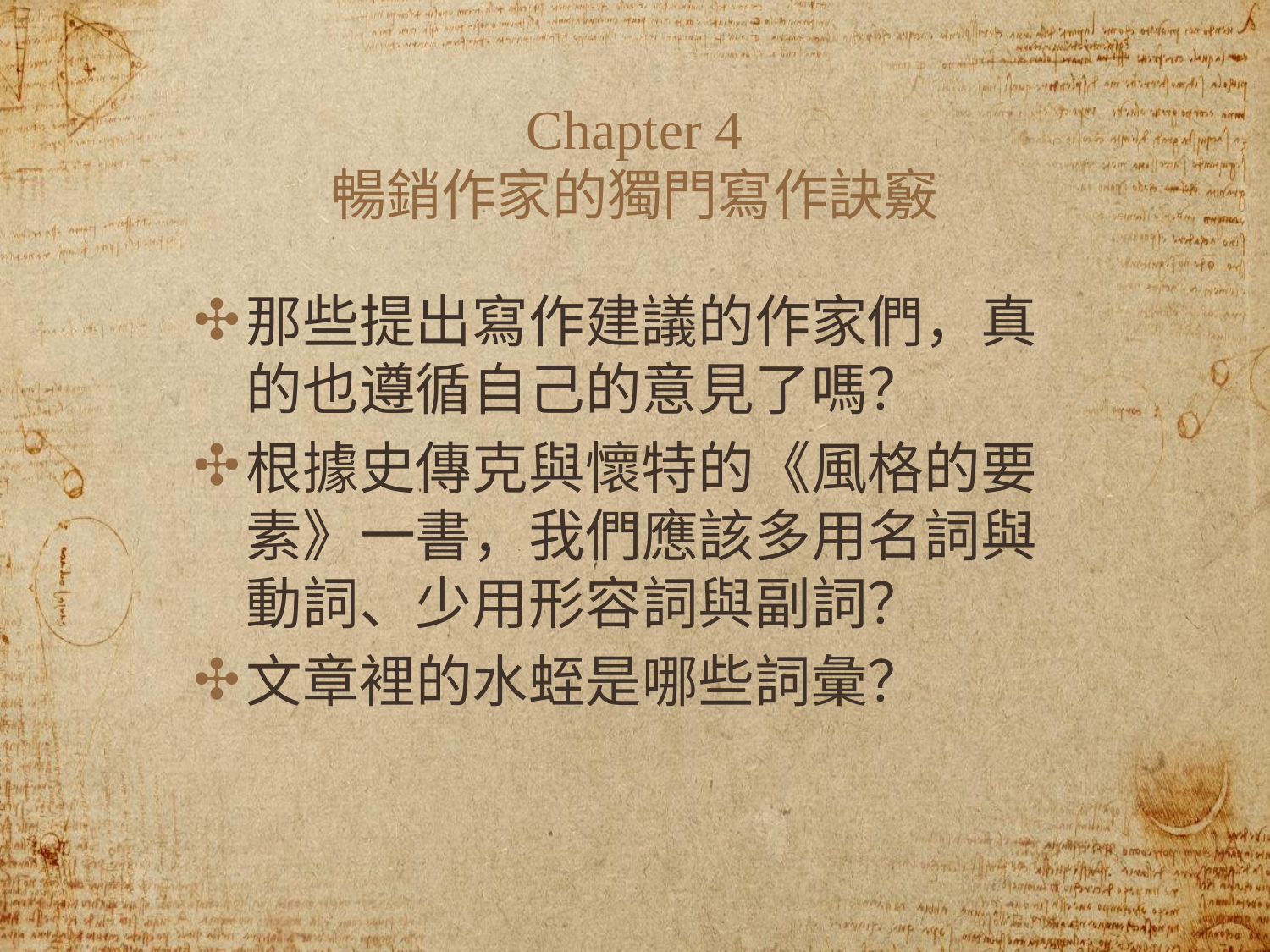

# Chapter 4
暢銷作家的獨門寫作訣竅
那些提出寫作建議的作家們，真的也遵循自己的意見了嗎？
根據史傳克與懷特的《風格的要素》一書，我們應該多用名詞與動詞、少用形容詞與副詞？
文章裡的水蛭是哪些詞彙？